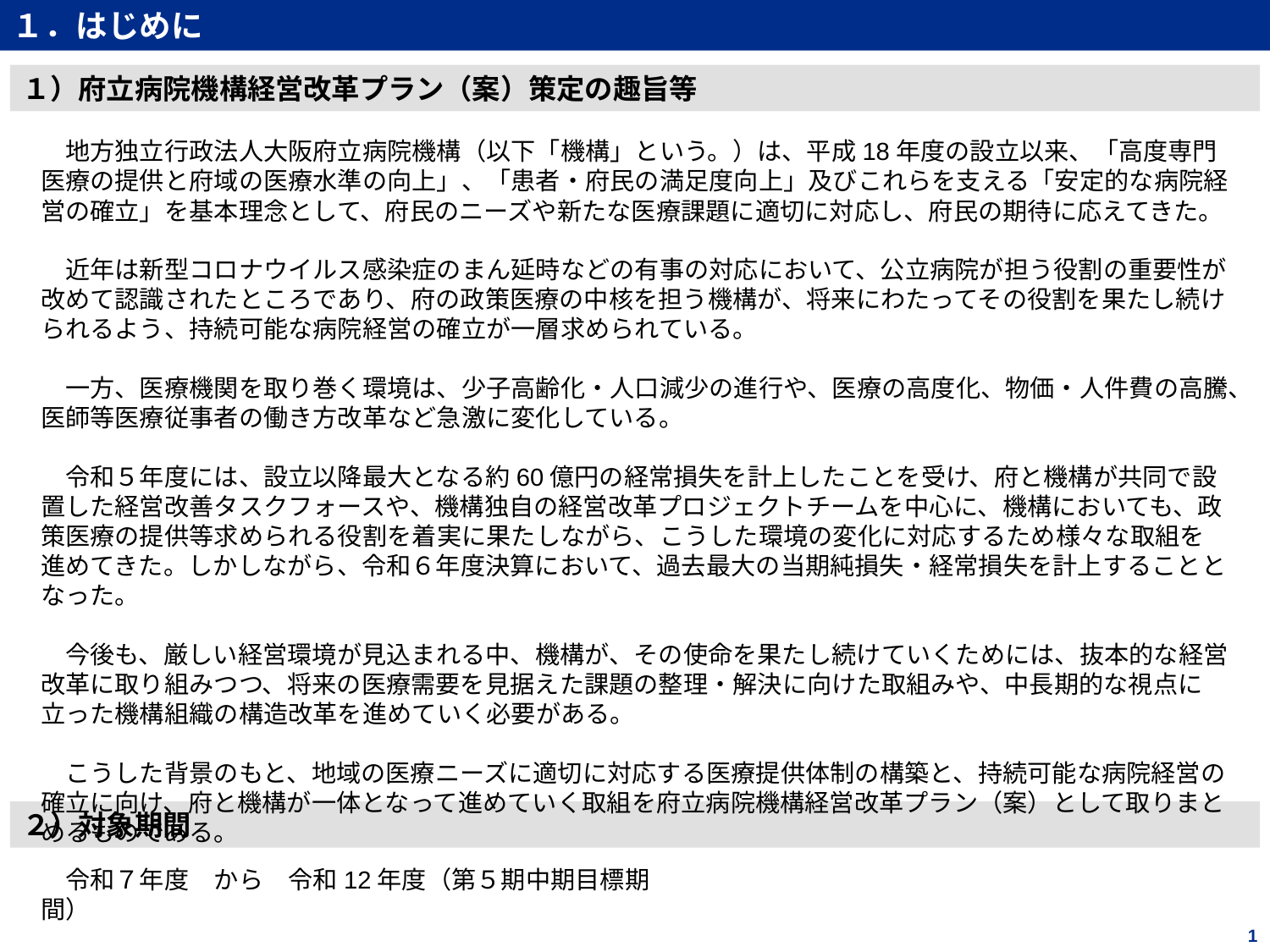

１．はじめに
１）府立病院機構経営改革プラン（案）策定の趣旨等
　地方独立行政法人大阪府立病院機構（以下「機構」という。）は、平成18年度の設立以来、「高度専門医療の提供と府域の医療水準の向上」、「患者・府民の満足度向上」及びこれらを支える「安定的な病院経営の確立」を基本理念として、府民のニーズや新たな医療課題に適切に対応し、府民の期待に応えてきた。

　近年は新型コロナウイルス感染症のまん延時などの有事の対応において、公立病院が担う役割の重要性が改めて認識されたところであり、府の政策医療の中核を担う機構が、将来にわたってその役割を果たし続けられるよう、持続可能な病院経営の確立が一層求められている。

　一方、医療機関を取り巻く環境は、少子高齢化・人口減少の進行や、医療の高度化、物価・人件費の高騰、医師等医療従事者の働き方改革など急激に変化している。

　令和５年度には、設立以降最大となる約60億円の経常損失を計上したことを受け、府と機構が共同で設置した経営改善タスクフォースや、機構独自の経営改革プロジェクトチームを中心に、機構においても、政策医療の提供等求められる役割を着実に果たしながら、こうした環境の変化に対応するため様々な取組を進めてきた。しかしながら、令和６年度決算において、過去最大の当期純損失・経常損失を計上することとなった。

　今後も、厳しい経営環境が見込まれる中、機構が、その使命を果たし続けていくためには、抜本的な経営改革に取り組みつつ、将来の医療需要を見据えた課題の整理・解決に向けた取組みや、中長期的な視点に立った機構組織の構造改革を進めていく必要がある。

　こうした背景のもと、地域の医療ニーズに適切に対応する医療提供体制の構築と、持続可能な病院経営の確立に向け、府と機構が一体となって進めていく取組を府立病院機構経営改革プラン（案）として取りまとめるものである。
２）対象期間
　令和７年度　から　令和12年度（第５期中期目標期間）
1